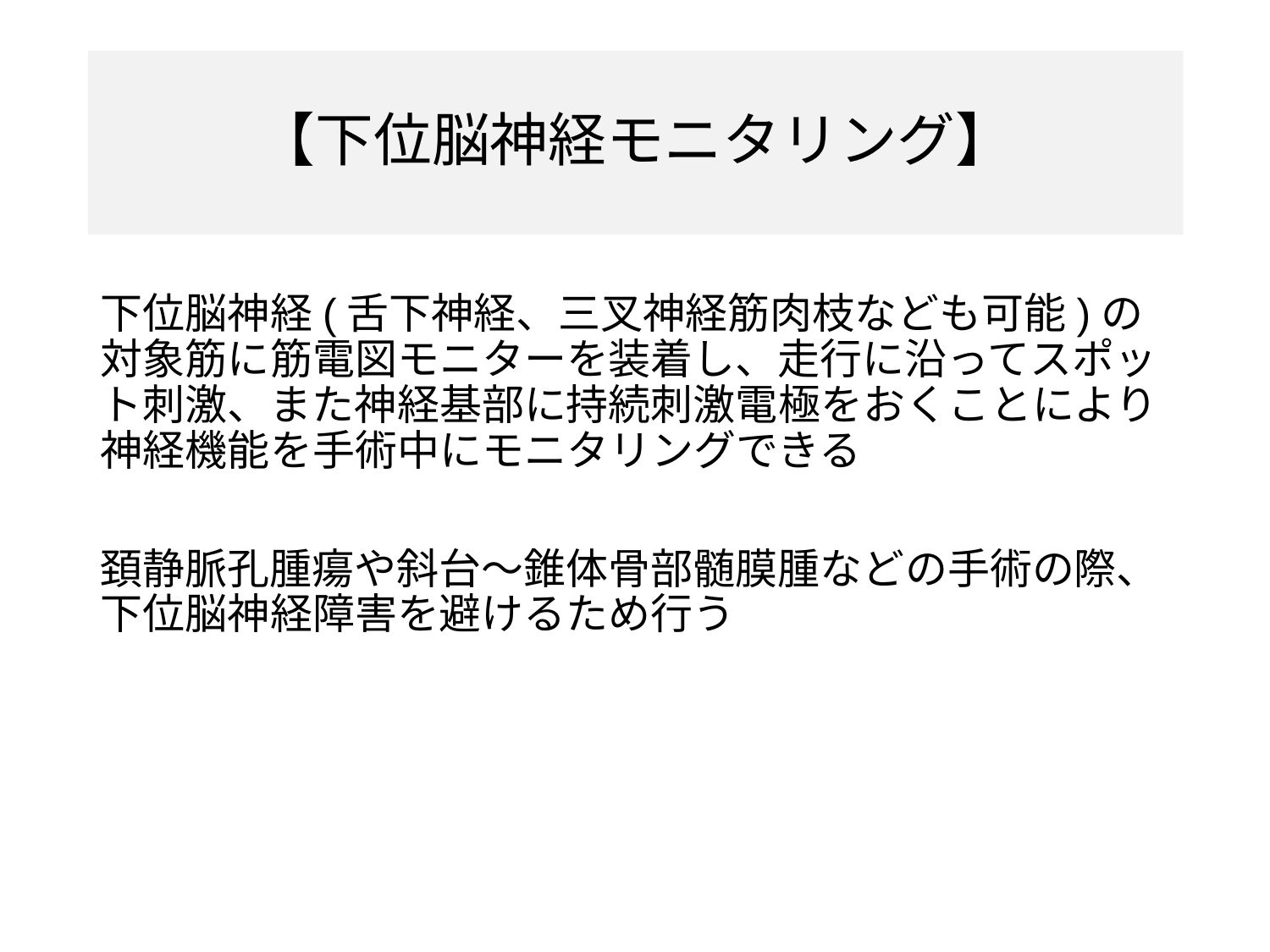

# 【下位脳神経モニタリング】
下位脳神経(舌下神経、三叉神経筋肉枝なども可能)の対象筋に筋電図モニターを装着し、走行に沿ってスポット刺激、また神経基部に持続刺激電極をおくことにより神経機能を手術中にモニタリングできる

頚静脈孔腫瘍や斜台～錐体骨部髄膜腫などの手術の際、下位脳神経障害を避けるため行う